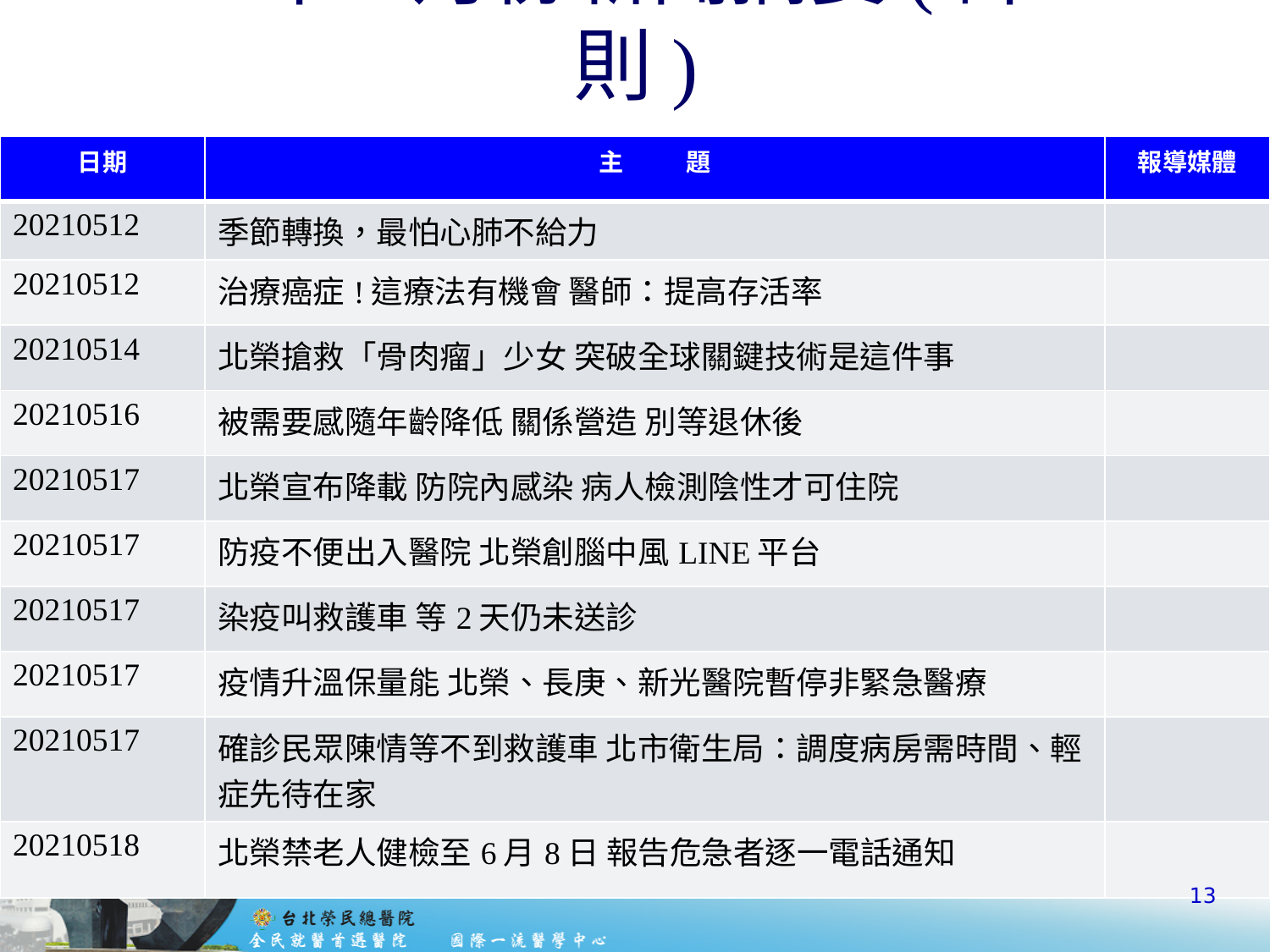

# 110年6月份新聞摘要(計39則)
| 日期 | 主 題 | 報導媒體 |
| --- | --- | --- |
| 20210512 | 季節轉換，最怕心肺不給力 |  |
| 20210512 | 治療癌症!這療法有機會 醫師：提高存活率 |  |
| 20210514 | 北榮搶救「骨肉瘤」少女 突破全球關鍵技術是這件事 |  |
| 20210516 | 被需要感隨年齡降低 關係營造 別等退休後 |  |
| 20210517 | 北榮宣布降載 防院內感染 病人檢測陰性才可住院 |  |
| 20210517 | 防疫不便出入醫院 北榮創腦中風LINE平台 |  |
| 20210517 | 染疫叫救護車 等2天仍未送診 |  |
| 20210517 | 疫情升溫保量能 北榮、長庚、新光醫院暫停非緊急醫療 |  |
| 20210517 | 確診民眾陳情等不到救護車 北市衛生局：調度病房需時間、輕症先待在家 |  |
| 20210518 | 北榮禁老人健檢至6月8日 報告危急者逐一電話通知 |  |
13